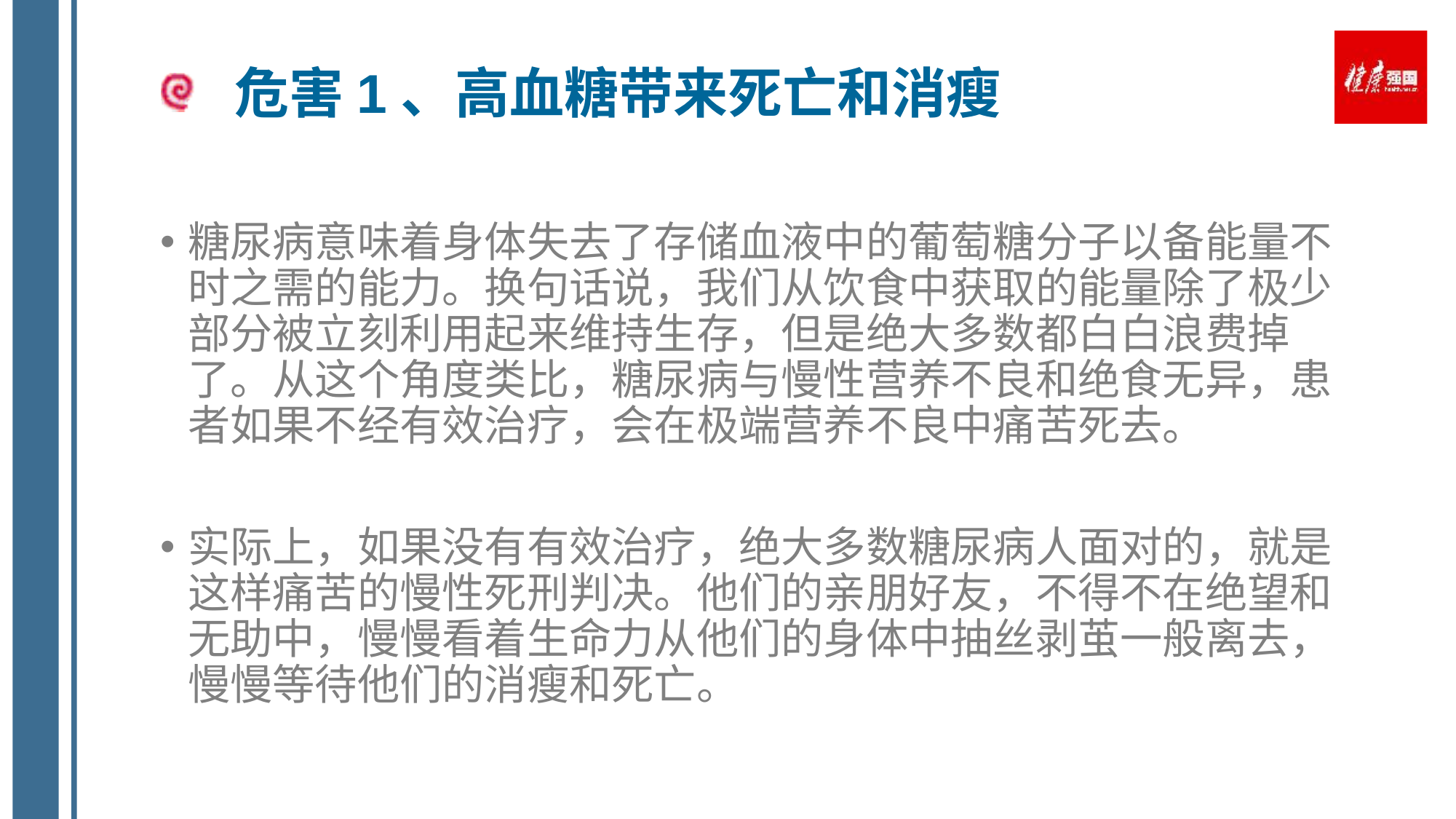

危害1、高血糖带来死亡和消瘦
糖尿病意味着身体失去了存储血液中的葡萄糖分子以备能量不时之需的能力。换句话说，我们从饮食中获取的能量除了极少部分被立刻利用起来维持生存，但是绝大多数都白白浪费掉了。从这个角度类比，糖尿病与慢性营养不良和绝食无异，患者如果不经有效治疗，会在极端营养不良中痛苦死去。

实际上，如果没有有效治疗，绝大多数糖尿病人面对的，就是这样痛苦的慢性死刑判决。他们的亲朋好友，不得不在绝望和无助中，慢慢看着生命力从他们的身体中抽丝剥茧一般离去，慢慢等待他们的消瘦和死亡。